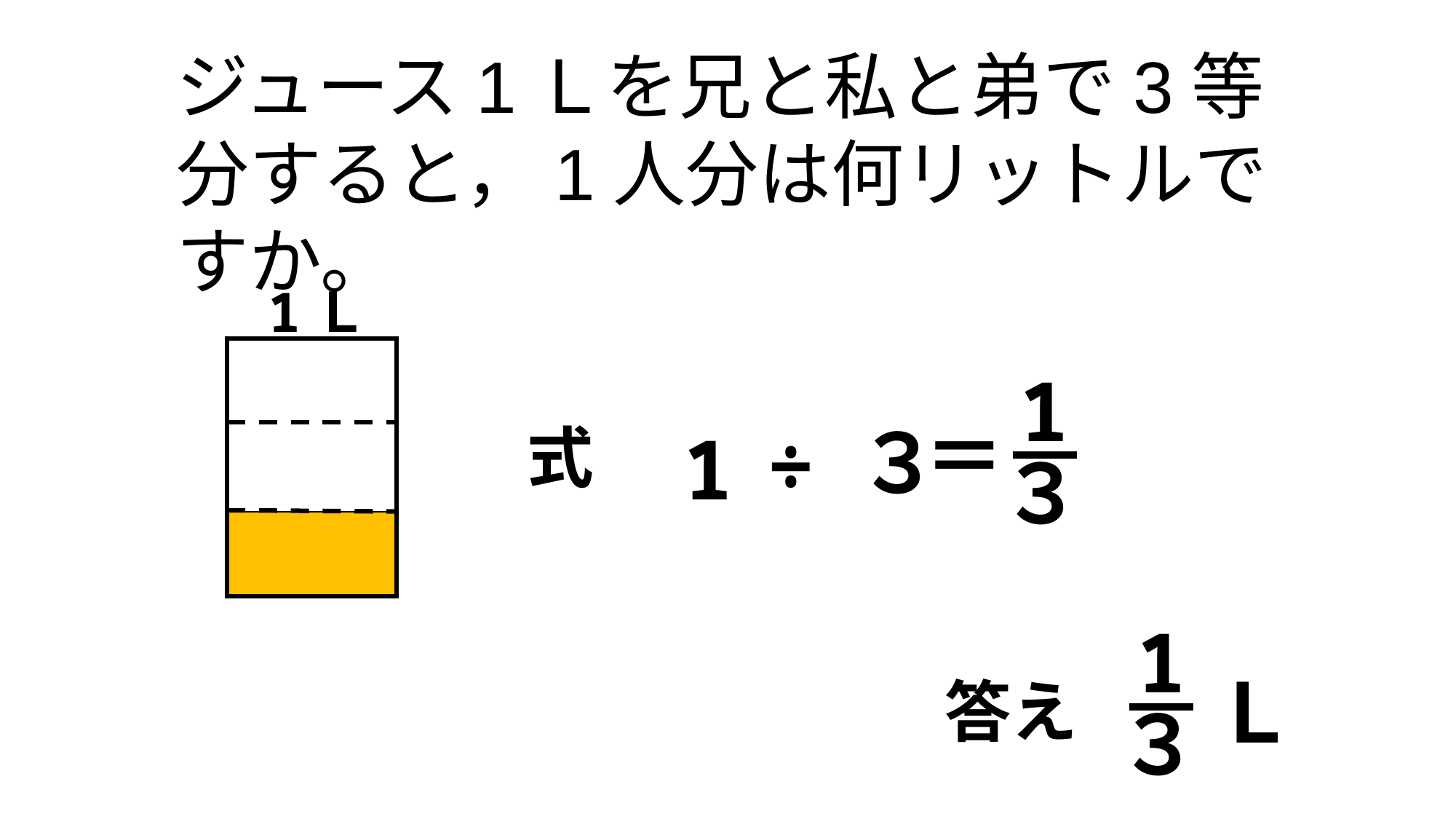

ジュース1Ｌを兄と私と弟で3等分すると，1人分は何リットルですか。
1Ｌ

1
３
＝
３
÷
式
1

1
３
Ｌ
答え